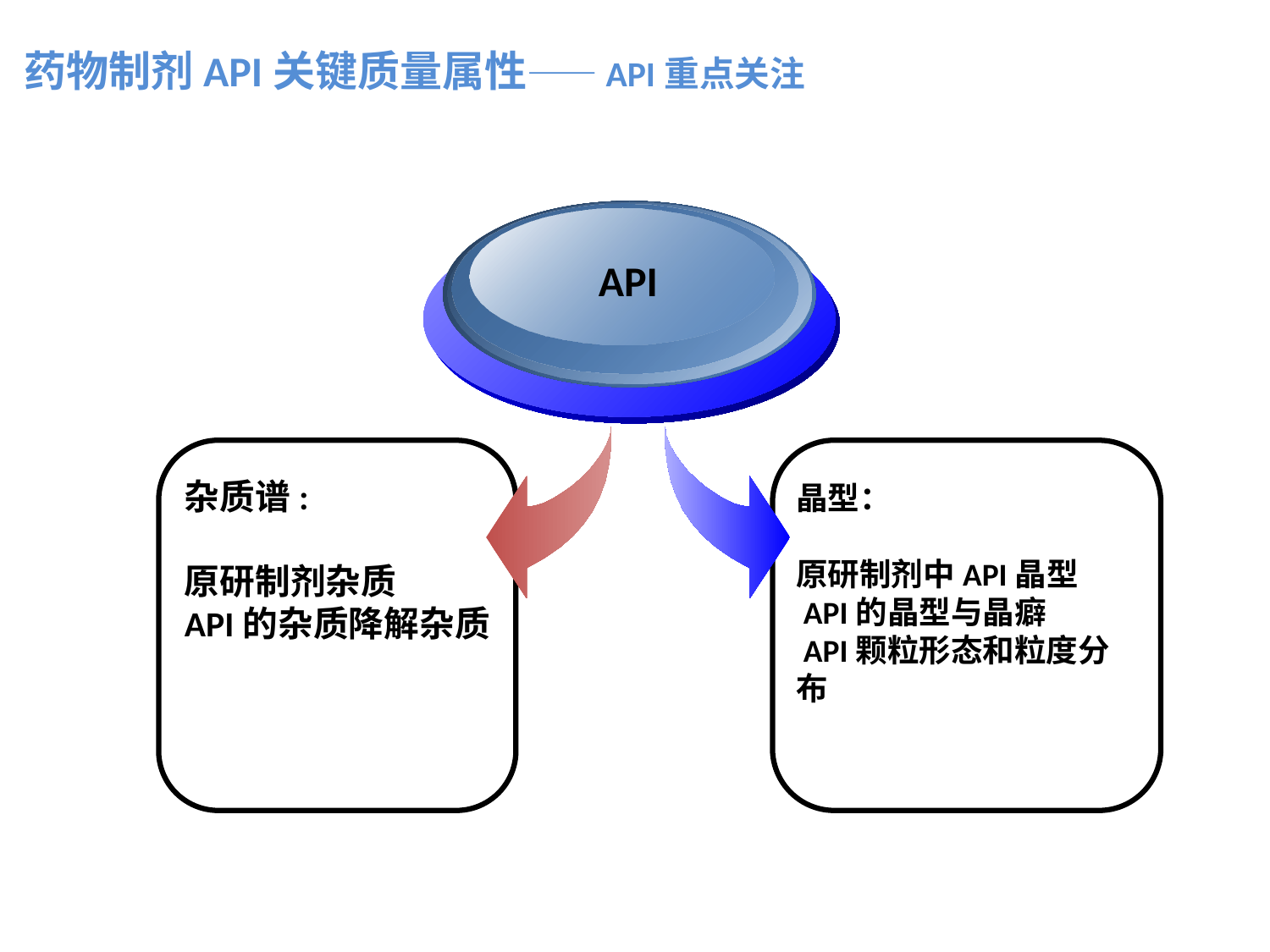

# 药物制剂API关键质量属性——API重点关注

API

杂质谱:

原研制剂杂质
API的杂质降解杂质
晶型：

原研制剂中API晶型
 API的晶型与晶癖
 API颗粒形态和粒度分布